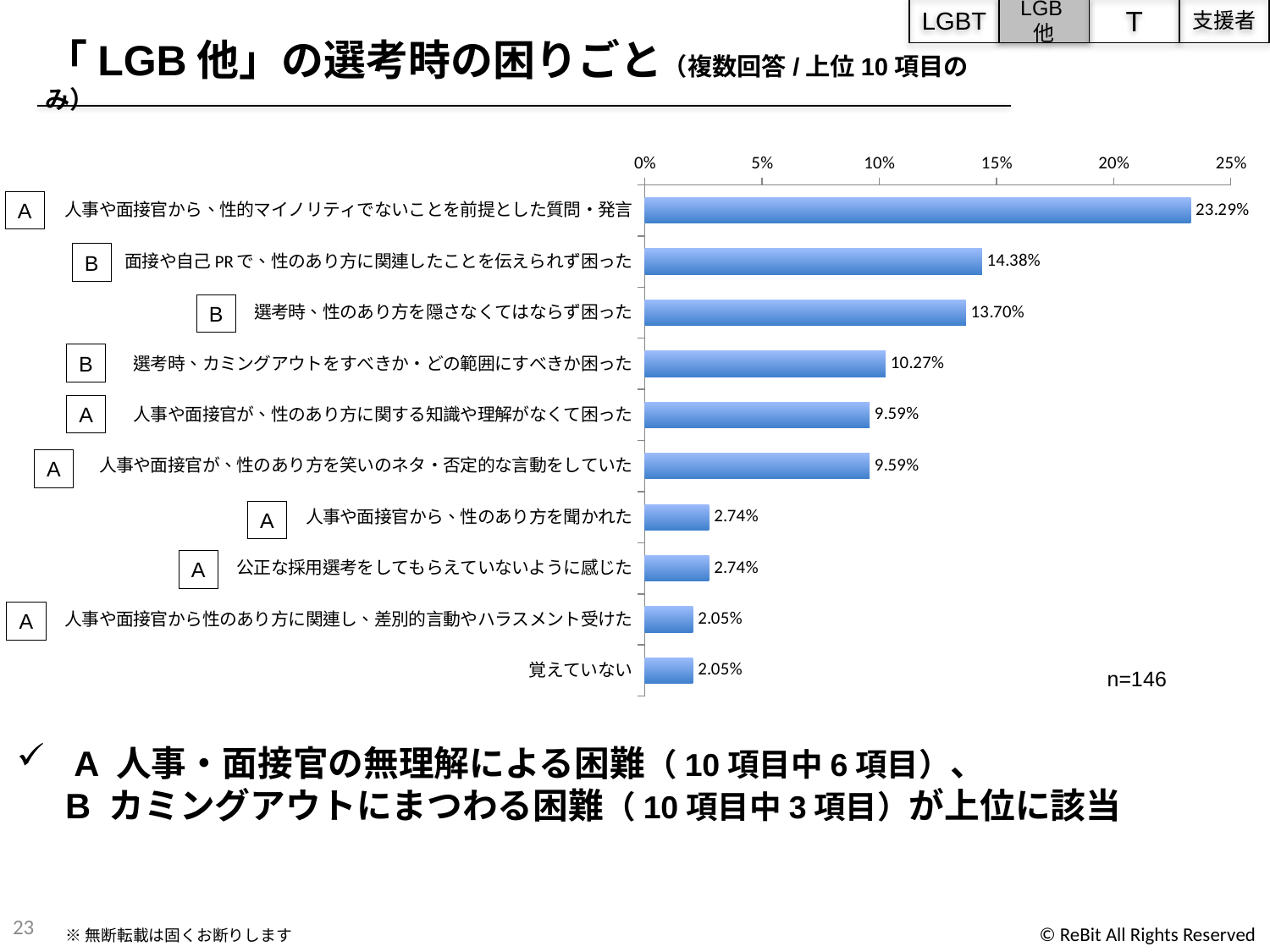

LGBT
LGB他
T
支援者
「LGB他」の選考時の困りごと（複数回答/上位10項目のみ）

### Chart

| Category |  |
|---|---|
| 人事や面接官から、性的マイノリティでないことを前提とした質問・発言 | 0.232876712328767 |
| 面接や自己PRで、性のあり方に関連したことを伝えられず困った | 0.143835616438356 |
| 選考時、性のあり方を隠さなくてはならず困った | 0.136986301369863 |
| 選考時、カミングアウトをすべきか・どの範囲にすべきか困った | 0.102739726027397 |
| 人事や面接官が、性のあり方に関する知識や理解がなくて困った | 0.0958904109589041 |
| 人事や面接官が、性のあり方を笑いのネタ・否定的な言動をしていた | 0.0958904109589041 |
| 人事や面接官から、性のあり方を聞かれた | 0.0273972602739726 |
| 公正な採用選考をしてもらえていないように感じた | 0.0273972602739726 |
| 人事や面接官から性のあり方に関連し、差別的言動やハラスメント受けた | 0.0205479452054794 |
| 覚えていない | 0.0205479452054794 |
A
B
B
B
A
A
A
A
A
n=146
 A 人事・面接官の無理解による困難（10項目中6項目）、
     B カミングアウトにまつわる困難（10項目中3項目）が上位に該当
23